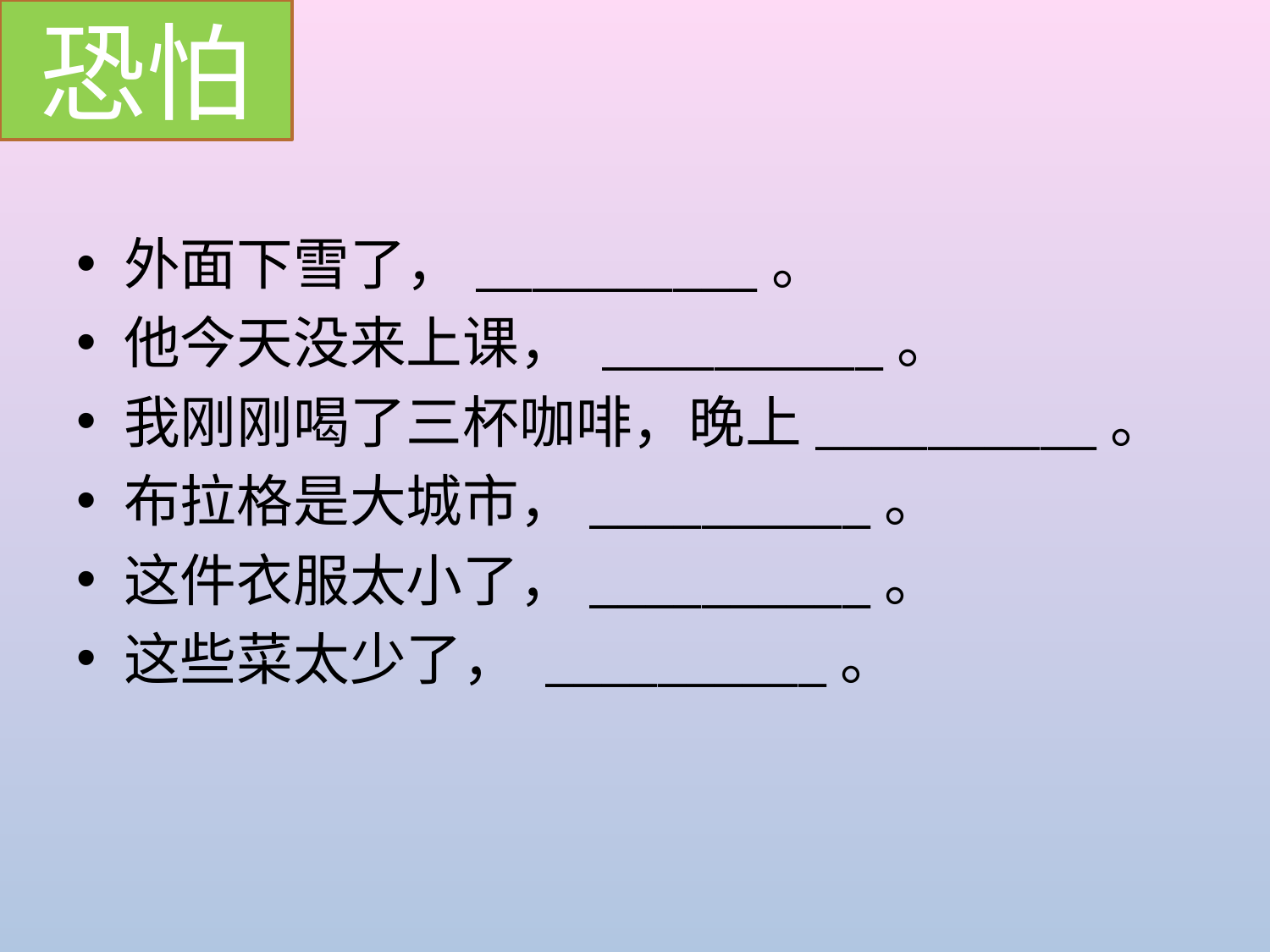

恐怕
#
外面下雪了，__________。
他今天没来上课， __________。
我刚刚喝了三杯咖啡，晚上__________。
布拉格是大城市，__________。
这件衣服太小了，__________。
这些菜太少了， __________。